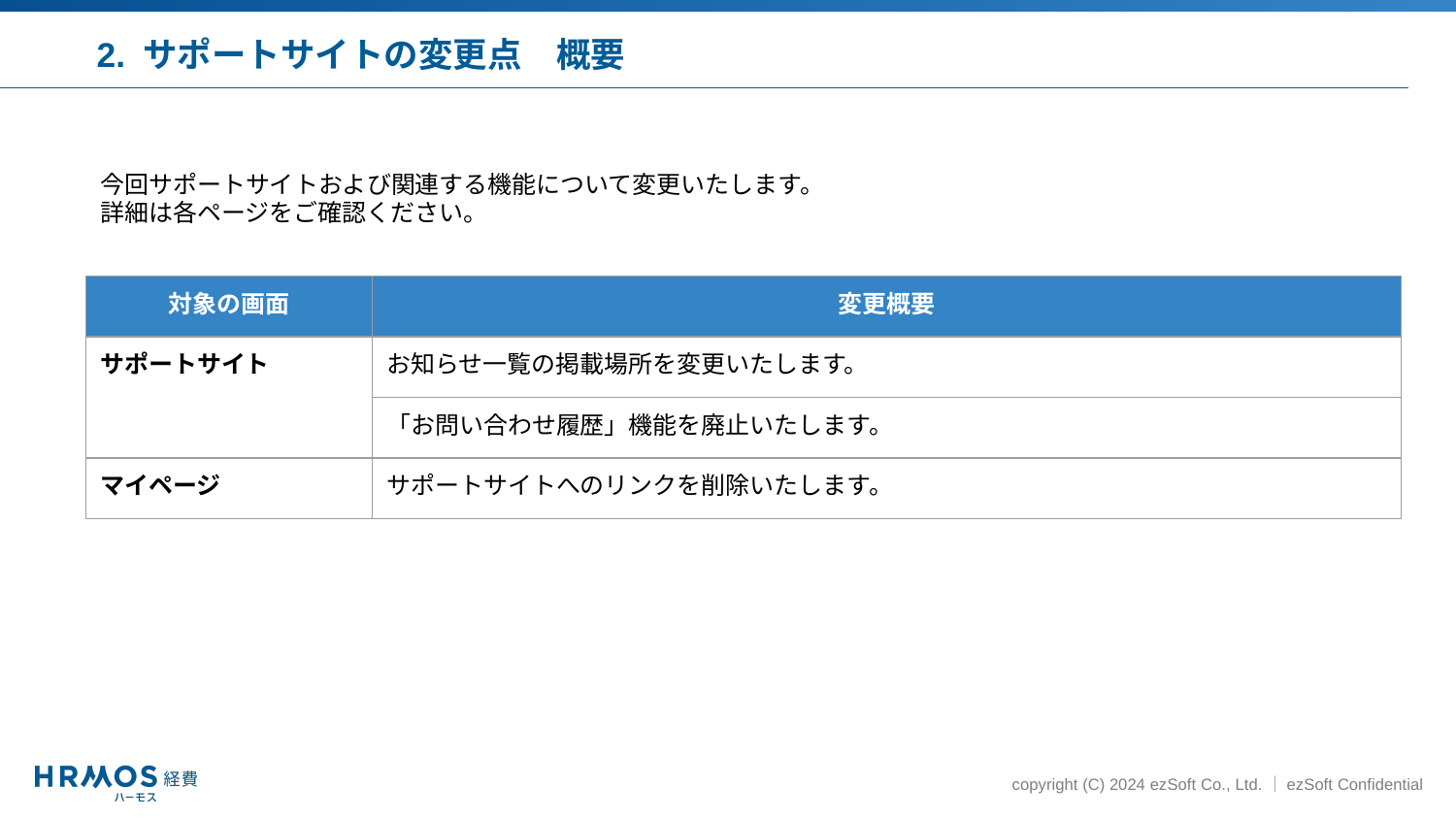

2. サポートサイトの変更点　概要
今回サポートサイトおよび関連する機能について変更いたします。
詳細は各ページをご確認ください。
| 対象の画面 | 変更概要 |
| --- | --- |
| サポートサイト | お知らせ一覧の掲載場所を変更いたします。 |
|  | 「お問い合わせ履歴」機能を廃止いたします。 |
| マイページ | サポートサイトへのリンクを削除いたします。 |